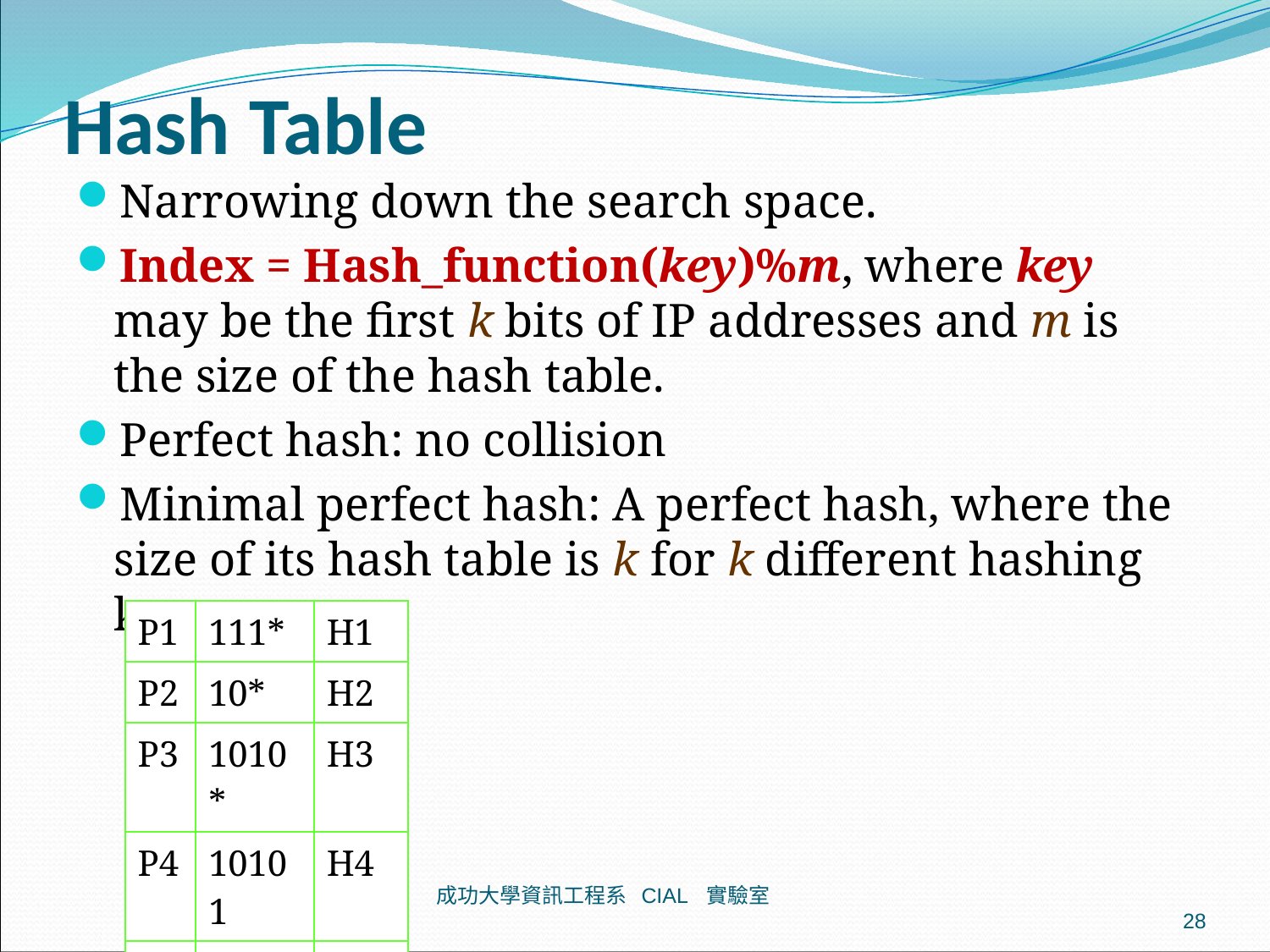

# Hash Table
Narrowing down the search space.
Index = Hash_function(key)%m, where key may be the first k bits of IP addresses and m is the size of the hash table.
Perfect hash: no collision
Minimal perfect hash: A perfect hash, where the size of its hash table is k for k different hashing keys.
| P1 | 111\* | H1 |
| --- | --- | --- |
| P2 | 10\* | H2 |
| P3 | 1010\* | H3 |
| P4 | 10101 | H4 |
| P5 | 1110 | H5 |
成功大學資訊工程系  CIAL 實驗室

28